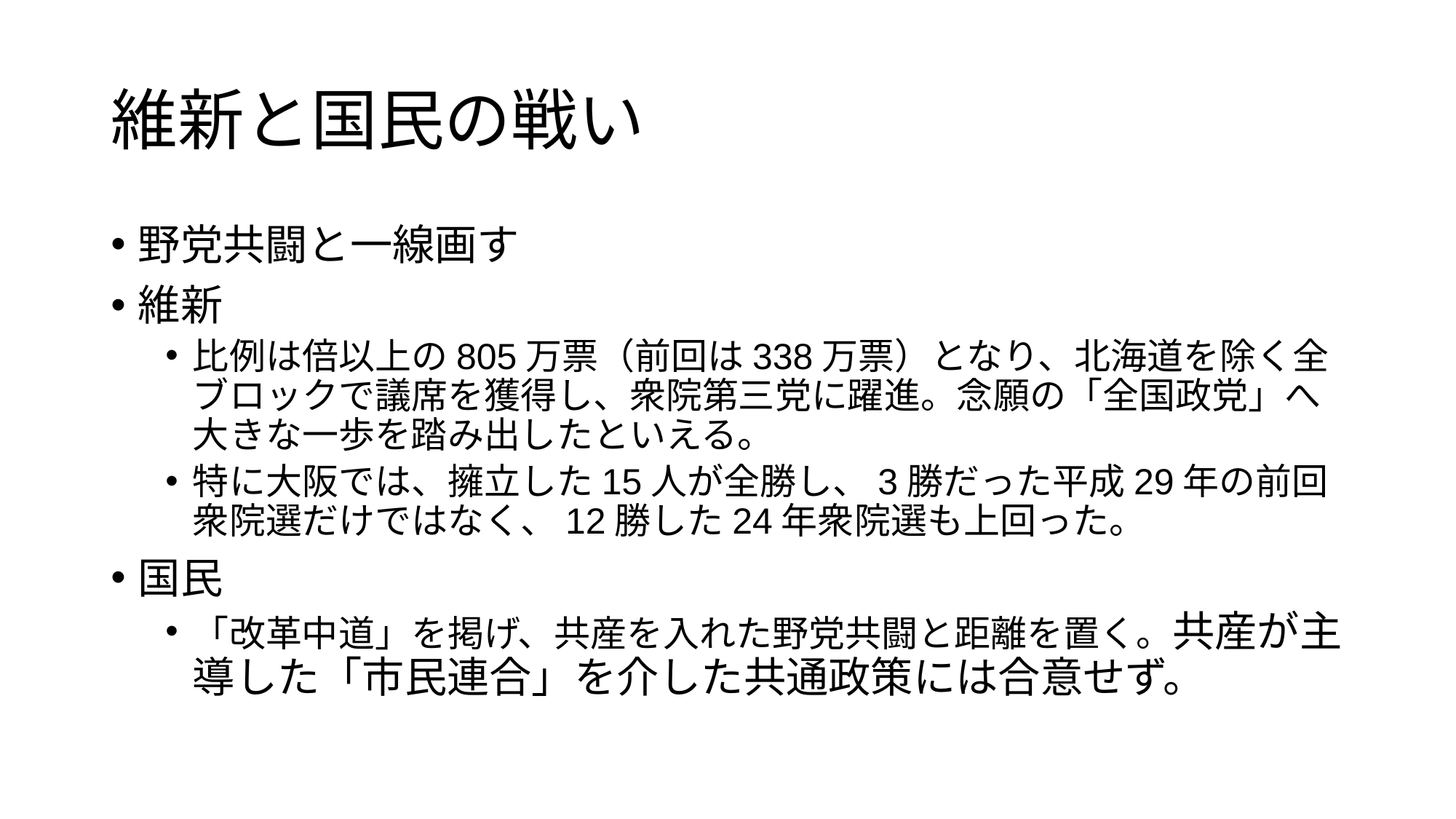

# 維新と国民の戦い
野党共闘と一線画す
維新
比例は倍以上の805万票（前回は338万票）となり、北海道を除く全ブロックで議席を獲得し、衆院第三党に躍進。念願の「全国政党」へ大きな一歩を踏み出したといえる。
特に大阪では、擁立した15人が全勝し、3勝だった平成29年の前回衆院選だけではなく、12勝した24年衆院選も上回った。
国民
「改革中道」を掲げ、共産を入れた野党共闘と距離を置く。共産が主導した「市民連合」を介した共通政策には合意せず。